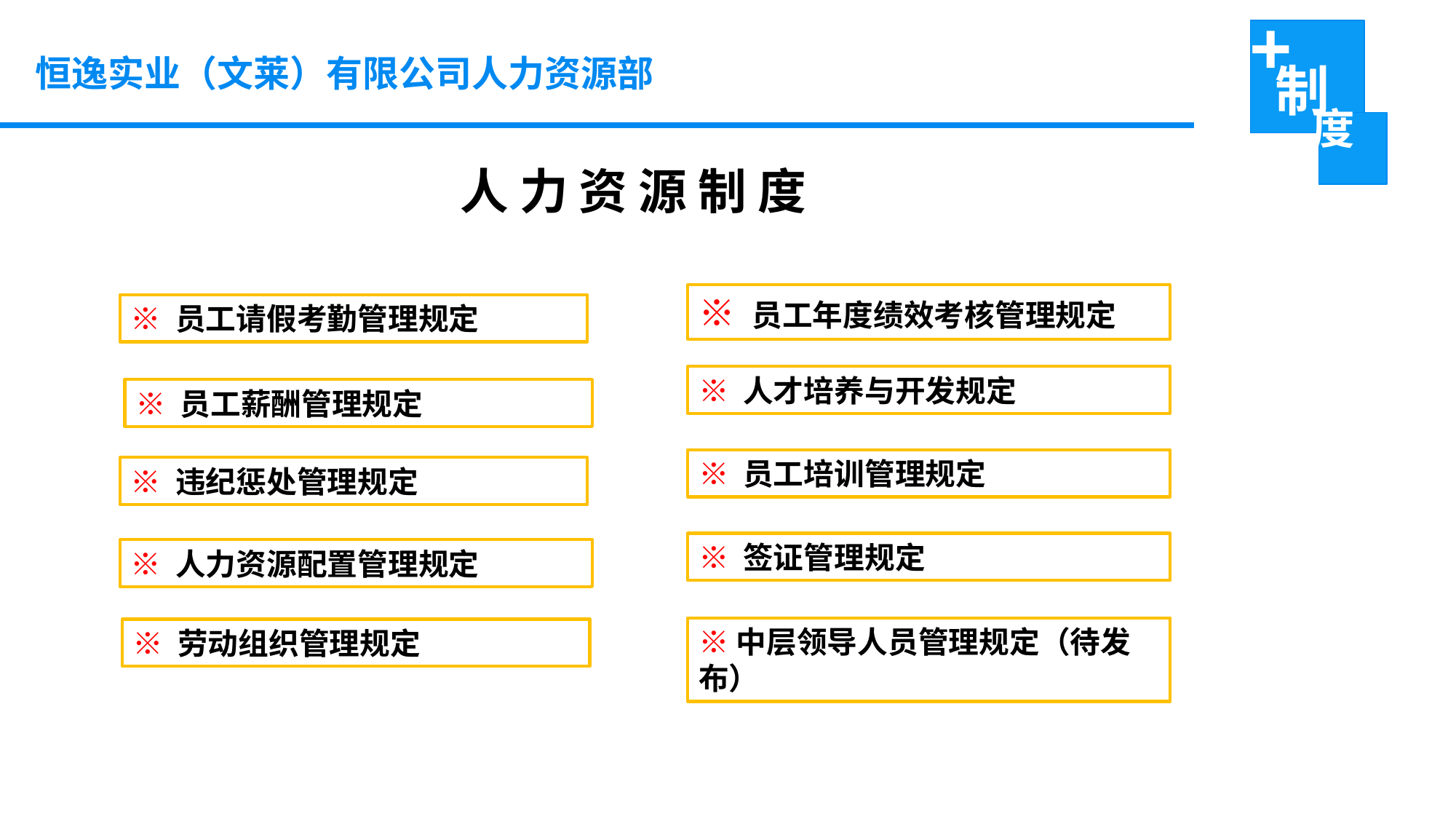

恒逸实业（文莱）有限公司人力资源部

            人 力 资 源 制 度

※ 员工年度绩效考核管理规定
※ 员工请假考勤管理规定
※ 人才培养与开发规定
※ 员工薪酬管理规定
※ 员工培训管理规定
※ 违纪惩处管理规定
※ 签证管理规定
※ 人力资源配置管理规定
※中层领导人员管理规定（待发布）
※ 劳动组织管理规定